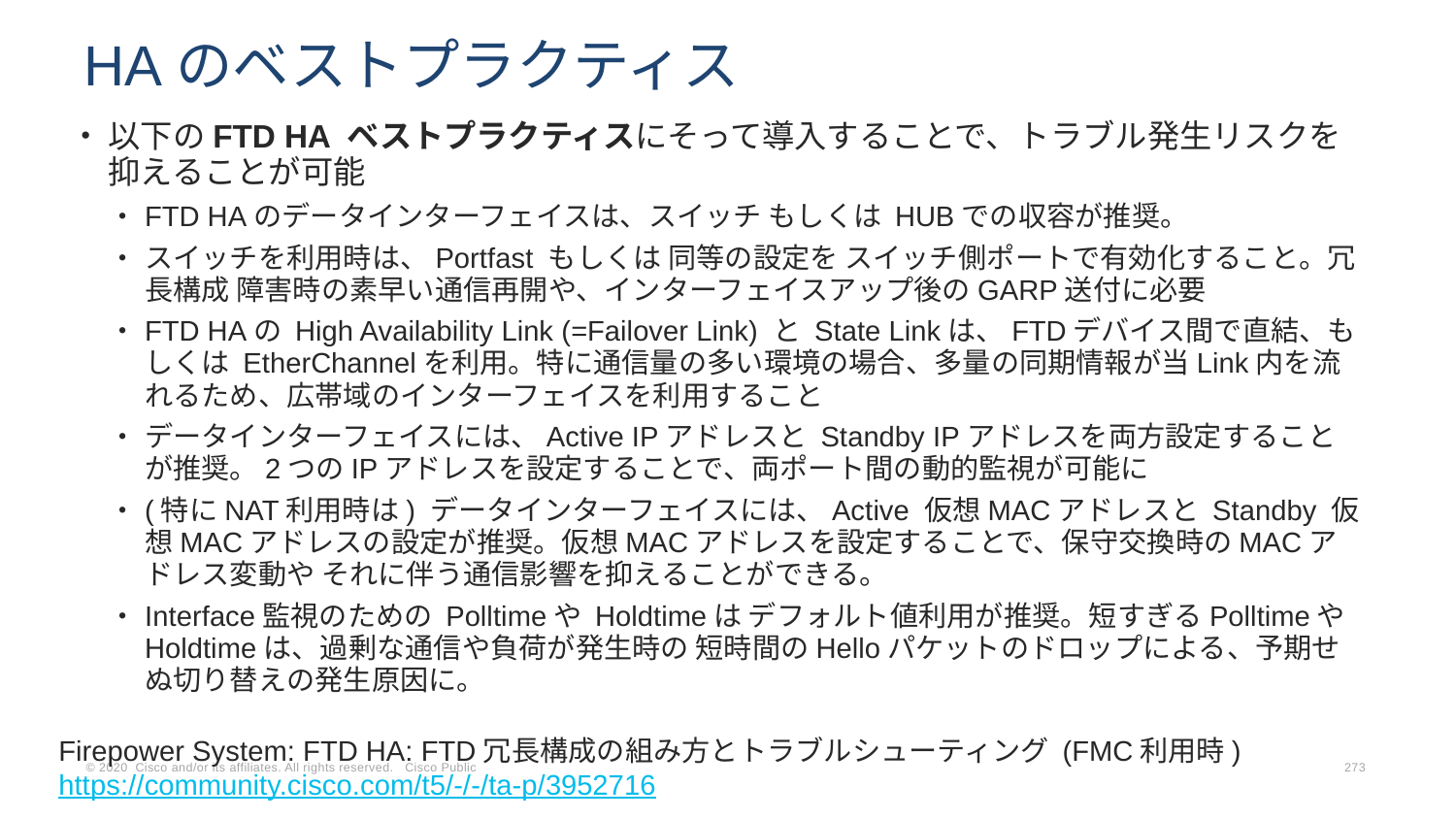

# HAのベストプラクティス
以下のFTD HA ベストプラクティスにそって導入することで、トラブル発生リスクを抑えることが可能
FTD HAのデータインターフェイスは、スイッチ もしくは HUBでの収容が推奨。
スイッチを利用時は、Portfast もしくは 同等の設定を スイッチ側ポートで有効化すること。冗長構成 障害時の素早い通信再開や、インターフェイスアップ後のGARP送付に必要
FTD HAの High Availability Link (=Failover Link) と State Linkは、FTDデバイス間で直結、もしくは EtherChannelを利用。特に通信量の多い環境の場合、多量の同期情報が当Link内を流れるため、広帯域のインターフェイスを利用すること
データインターフェイスには、Active IPアドレスと Standby IPアドレスを両方設定することが推奨。2つのIPアドレスを設定することで、両ポート間の動的監視が可能に
(特にNAT利用時は) データインターフェイスには、Active 仮想MACアドレスと Standby 仮想MACアドレスの設定が推奨。仮想MACアドレスを設定することで、保守交換時のMACアドレス変動や それに伴う通信影響を抑えることができる。
Interface監視のための Polltimeや Holdtimeは デフォルト値利用が推奨。短すぎるPolltimeや Holdtimeは、過剰な通信や負荷が発生時の 短時間のHelloパケットのドロップによる、予期せぬ切り替えの発生原因に。
Firepower System: FTD HA: FTD冗長構成の組み方とトラブルシューティング (FMC利用時)
https://community.cisco.com/t5/-/-/ta-p/3952716